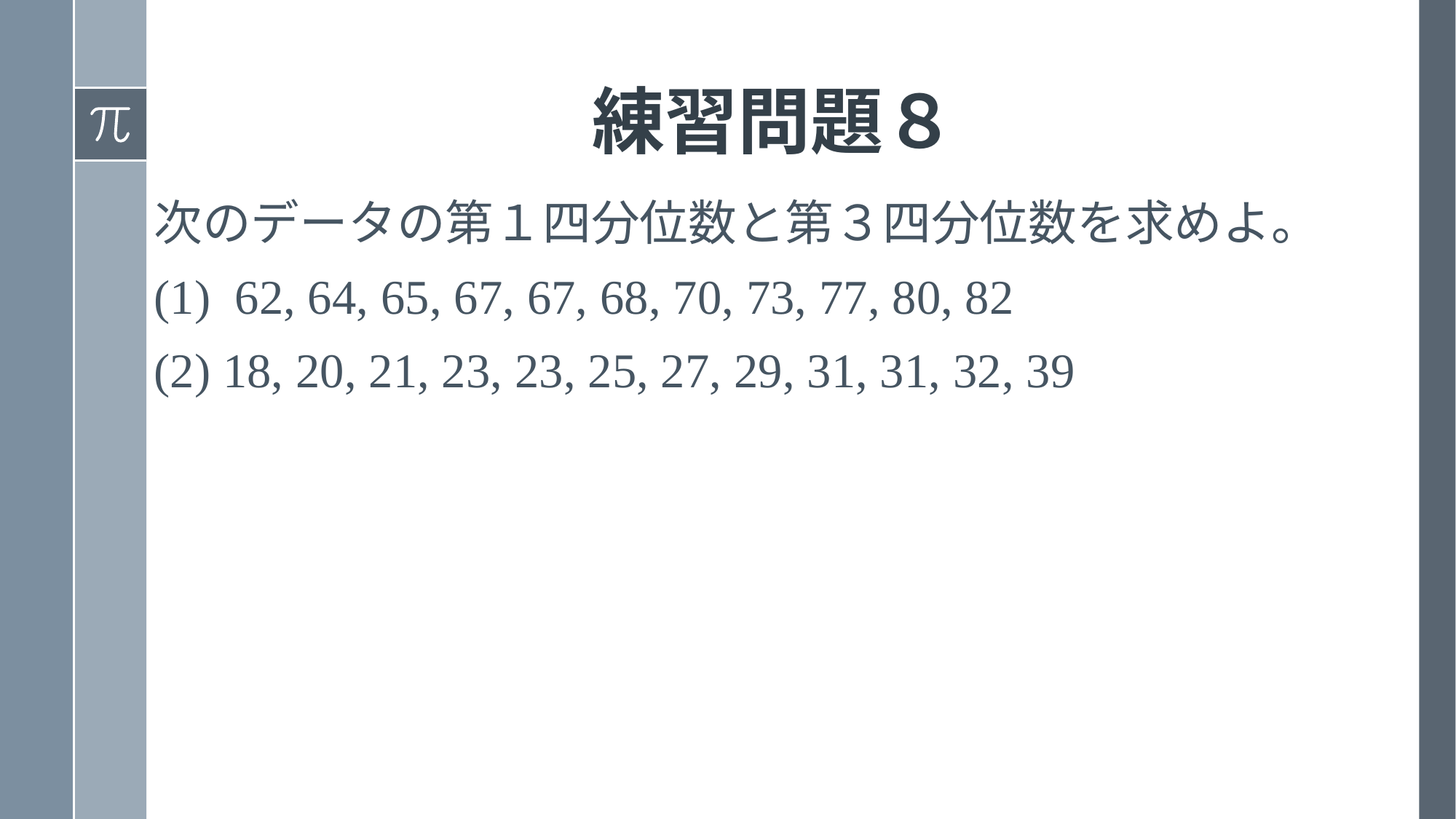

# 練習問題８
次のデータの第１四分位数と第３四分位数を求めよ。
(1)  62, 64, 65, 67, 67, 68, 70, 73, 77, 80, 82
(2) 18, 20, 21, 23, 23, 25, 27, 29, 31, 31, 32, 39